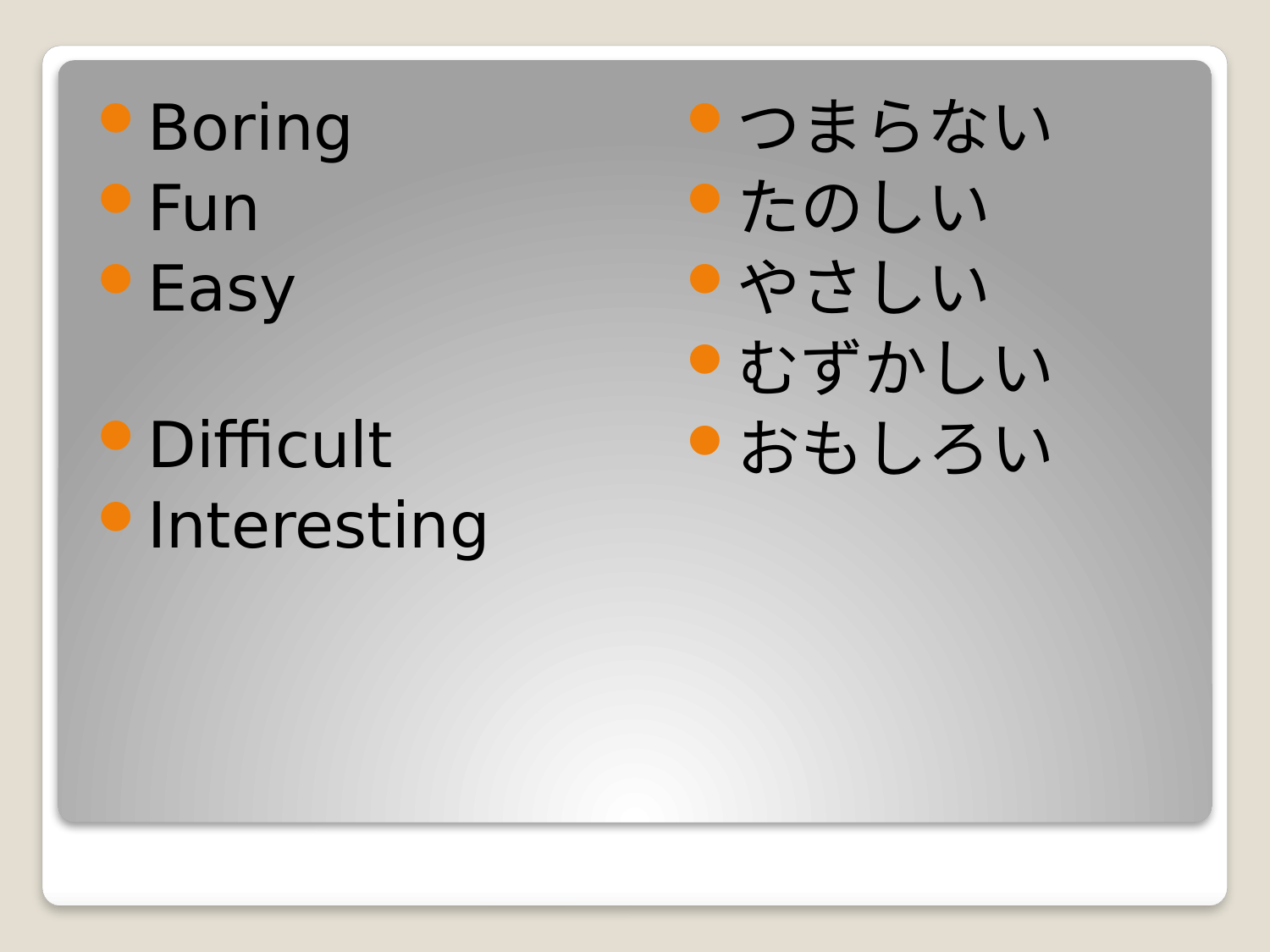

Boring
Fun
Easy
Difficult
Interesting
つまらない
たのしい
やさしい
むずかしい
おもしろい
#